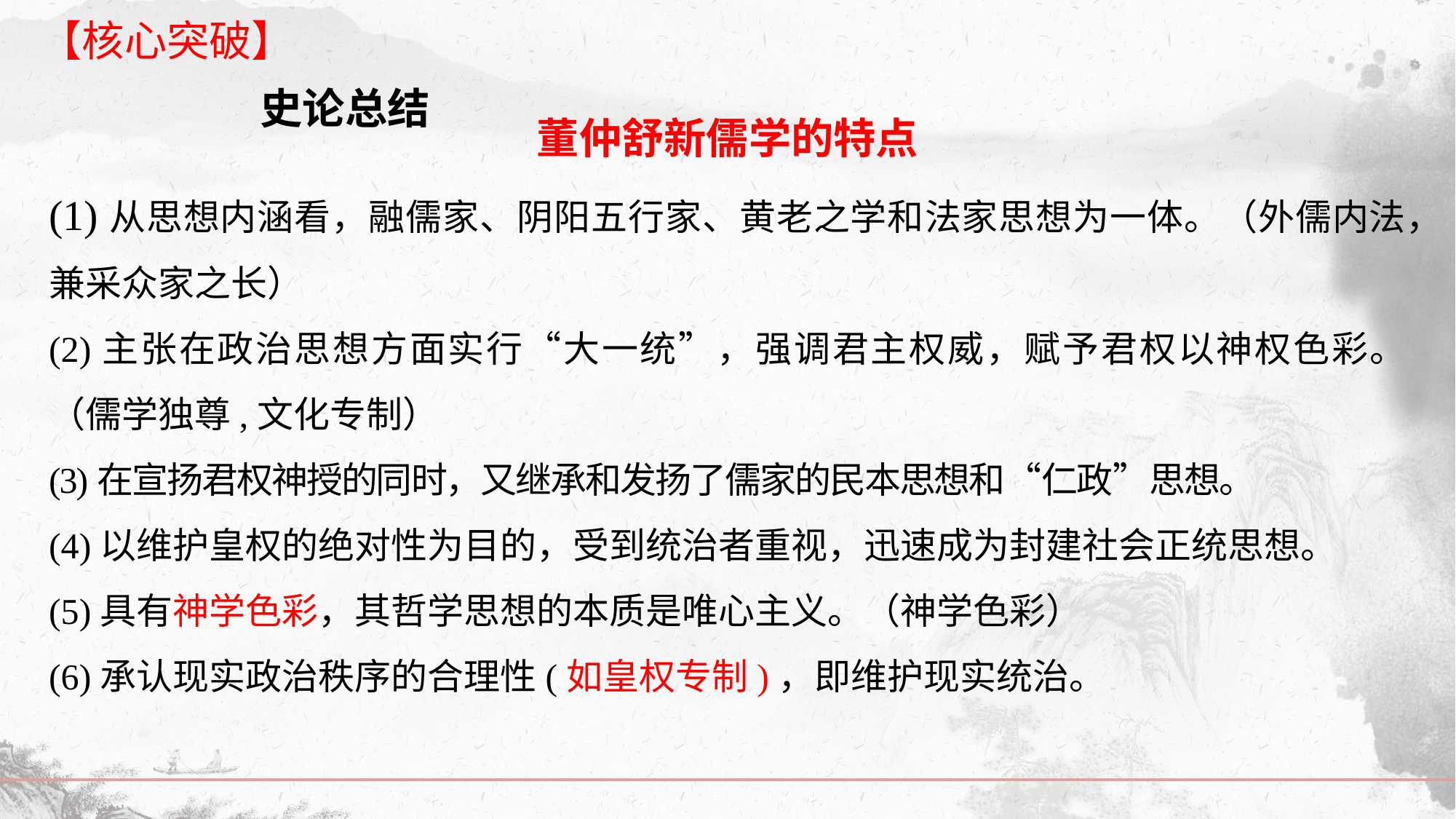

【核心突破】
史论总结
董仲舒新儒学的特点
(1)从思想内涵看，融儒家、阴阳五行家、黄老之学和法家思想为一体。（外儒内法，兼采众家之长）
(2)主张在政治思想方面实行“大一统”，强调君主权威，赋予君权以神权色彩。（儒学独尊,文化专制）
(3)在宣扬君权神授的同时，又继承和发扬了儒家的民本思想和“仁政”思想。
(4)以维护皇权的绝对性为目的，受到统治者重视，迅速成为封建社会正统思想。
(5)具有神学色彩，其哲学思想的本质是唯心主义。（神学色彩）
(6)承认现实政治秩序的合理性(如皇权专制)，即维护现实统治。